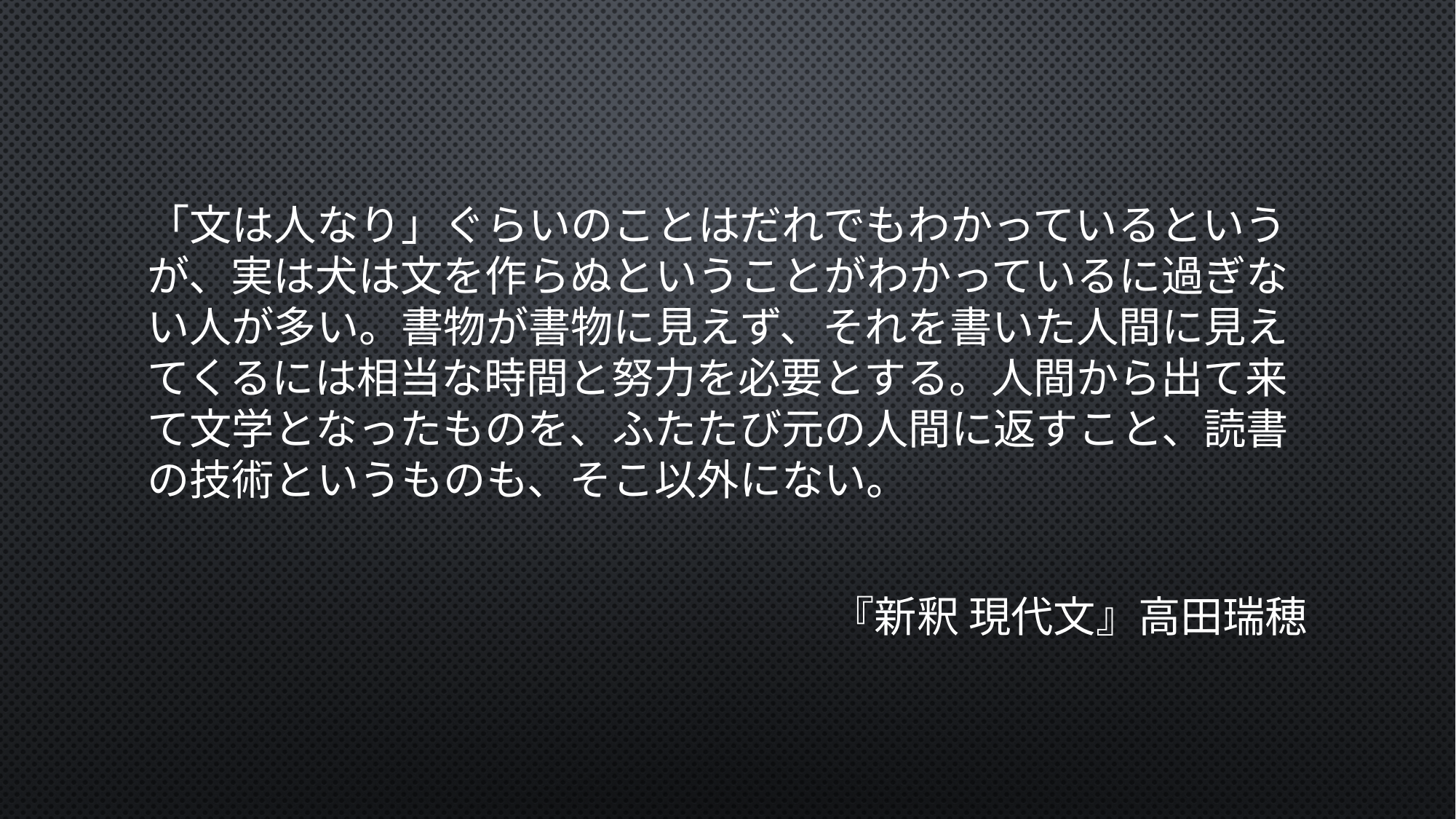

「文は人なり」ぐらいのことはだれでもわかっているというが、実は犬は文を作らぬということがわかっているに過ぎない人が多い。書物が書物に見えず、それを書いた人間に見えてくるには相当な時間と努力を必要とする。人間から出て来て文学となったものを、ふたたび元の人間に返すこと、読書の技術というものも、そこ以外にない。

『新釈 現代文』高田瑞穂